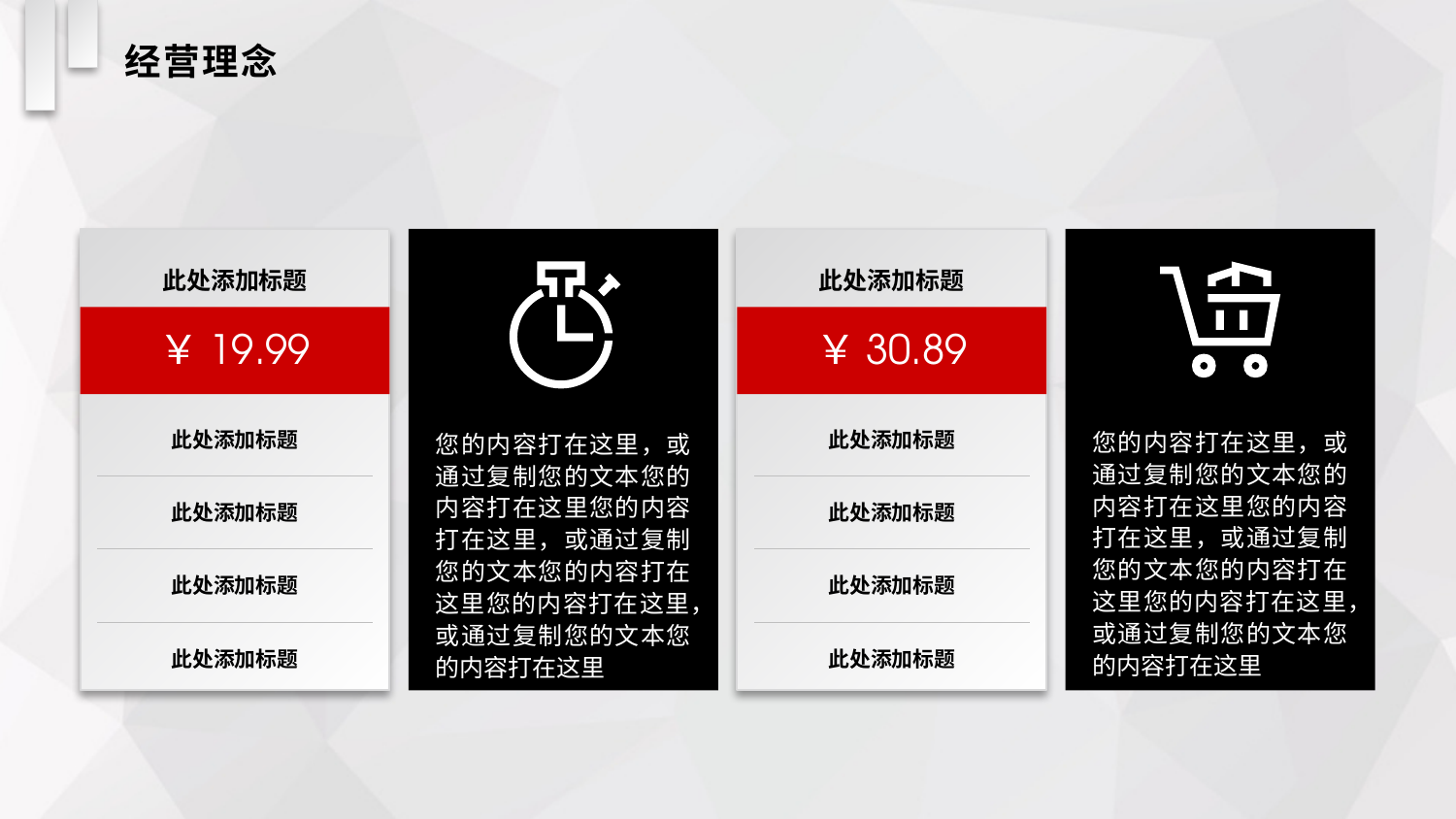

经营理念

此处添加标题

￥19.99
此处添加标题
此处添加标题
此处添加标题
此处添加标题

您的内容打在这里，或通过复制您的文本您的内容打在这里您的内容打在这里，或通过复制您的文本您的内容打在这里您的内容打在这里，或通过复制您的文本您的内容打在这里

此处添加标题

￥30.89
此处添加标题
此处添加标题
此处添加标题
此处添加标题

您的内容打在这里，或通过复制您的文本您的内容打在这里您的内容打在这里，或通过复制您的文本您的内容打在这里您的内容打在这里，或通过复制您的文本您的内容打在这里